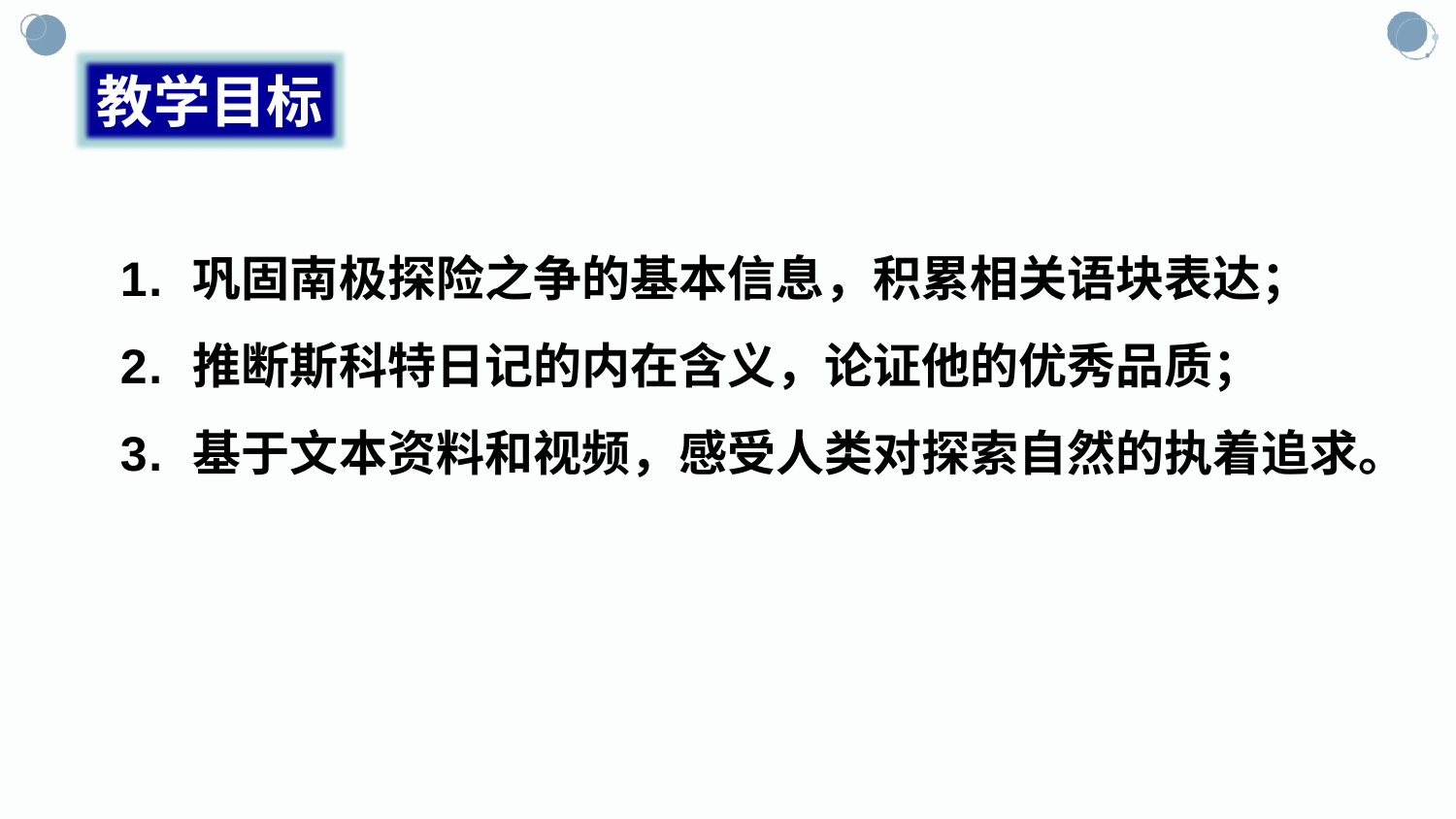

教学目标
巩固南极探险之争的基本信息，积累相关语块表达；
推断斯科特日记的内在含义，论证他的优秀品质；
基于文本资料和视频，感受人类对探索自然的执着追求。